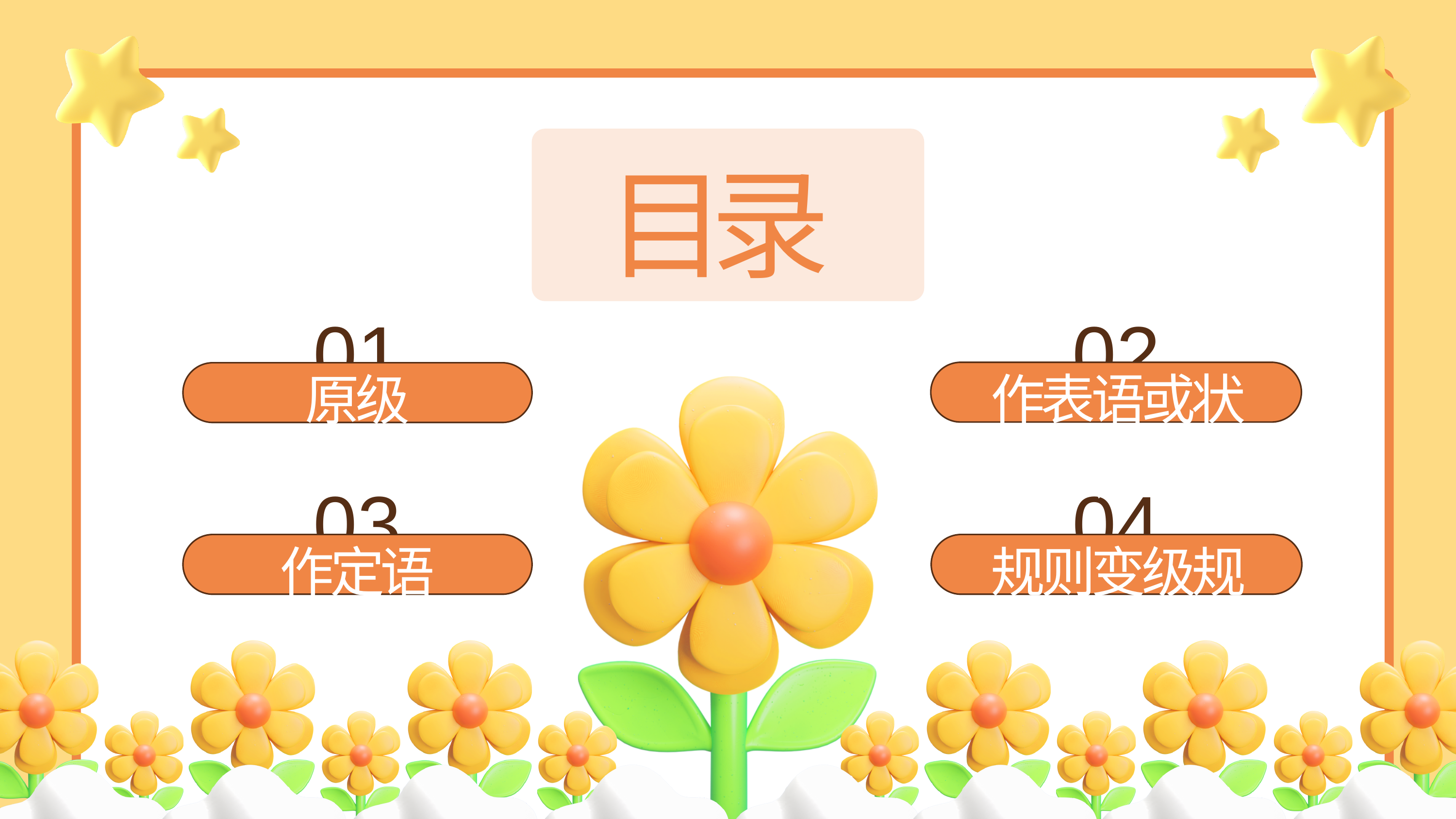

目录

01
02
作表语或状语

原级

03
04
作定语

规则变级规律